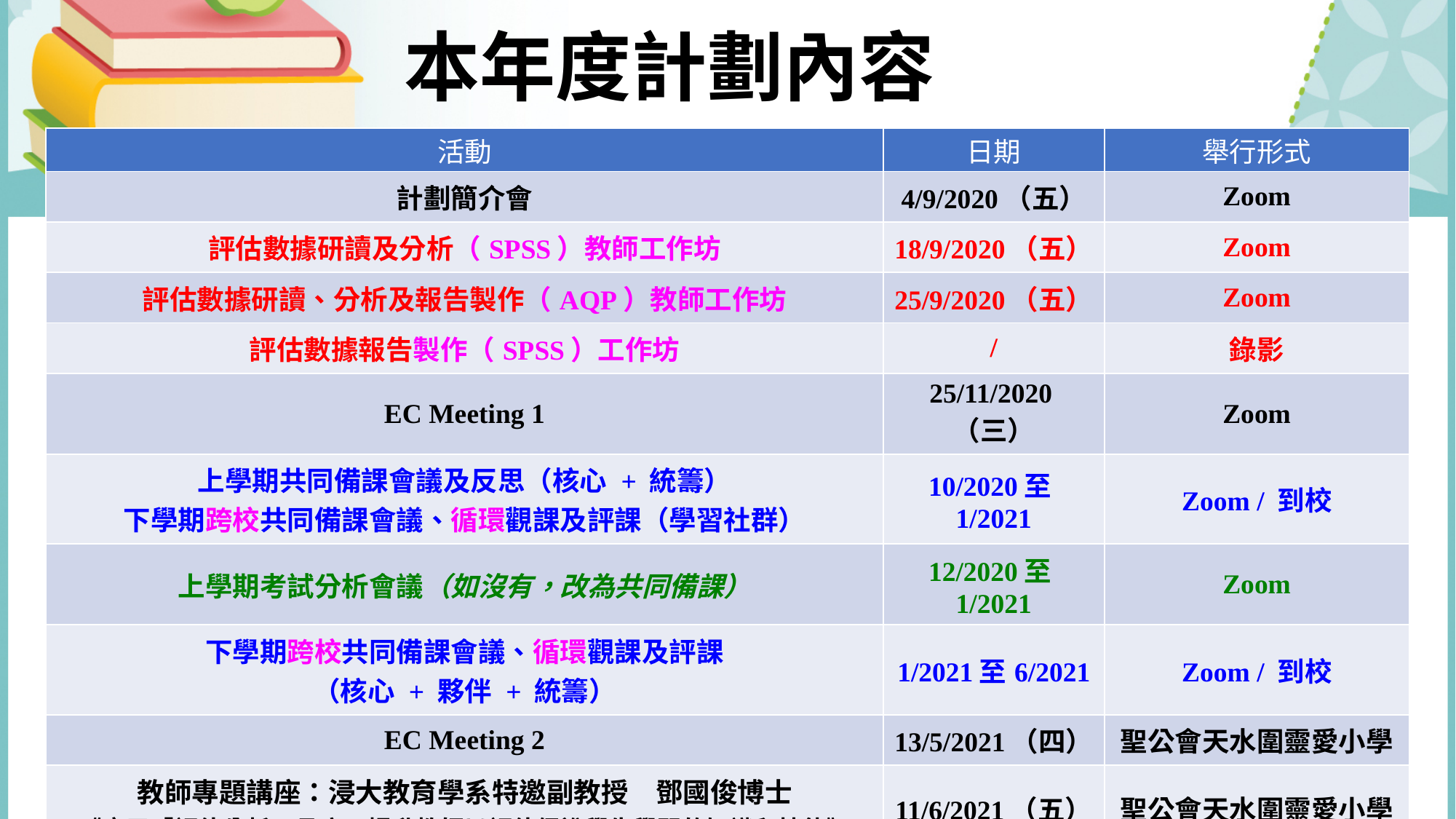

本年度計劃內容
| 活動 | 日期 | 舉行形式 |
| --- | --- | --- |
| 計劃簡介會 | 4/9/2020（五） | Zoom |
| 評估數據研讀及分析（SPSS）教師工作坊 | 18/9/2020（五） | Zoom |
| 評估數據研讀、分析及報告製作（AQP）教師工作坊 | 25/9/2020（五） | Zoom |
| 評估數據報告製作（SPSS）工作坊 | / | 錄影 |
| EC Meeting 1 | 25/11/2020（三） | Zoom |
| 上學期共同備課會議及反思（核心 + 統籌） 下學期跨校共同備課會議、循環觀課及評課（學習社群） | 10/2020至1/2021 | Zoom / 到校 |
| 上學期考試分析會議（如沒有，改為共同備課） | 12/2020至1/2021 | Zoom |
| 下學期跨校共同備課會議、循環觀課及評課 （核心 + 夥伴 + 統籌） | 1/2021至6/2021 | Zoom / 到校 |
| EC Meeting 2 | 13/5/2021（四） | 聖公會天水圍靈愛小學 |
| 教師專題講座：浸大教育學系特邀副教授　鄧國俊博士 《應用「評估分析工具庫」提升教師以評估促進學生學習的知識和技能》 | 11/6/2021（五） | 聖公會天水圍靈愛小學 |
| 下學期考試分析會議 | 6/2020至7/2021 | Zoom |
| 總結分享會 | 7/7/2021（三） | 聖公會基顯小學 |